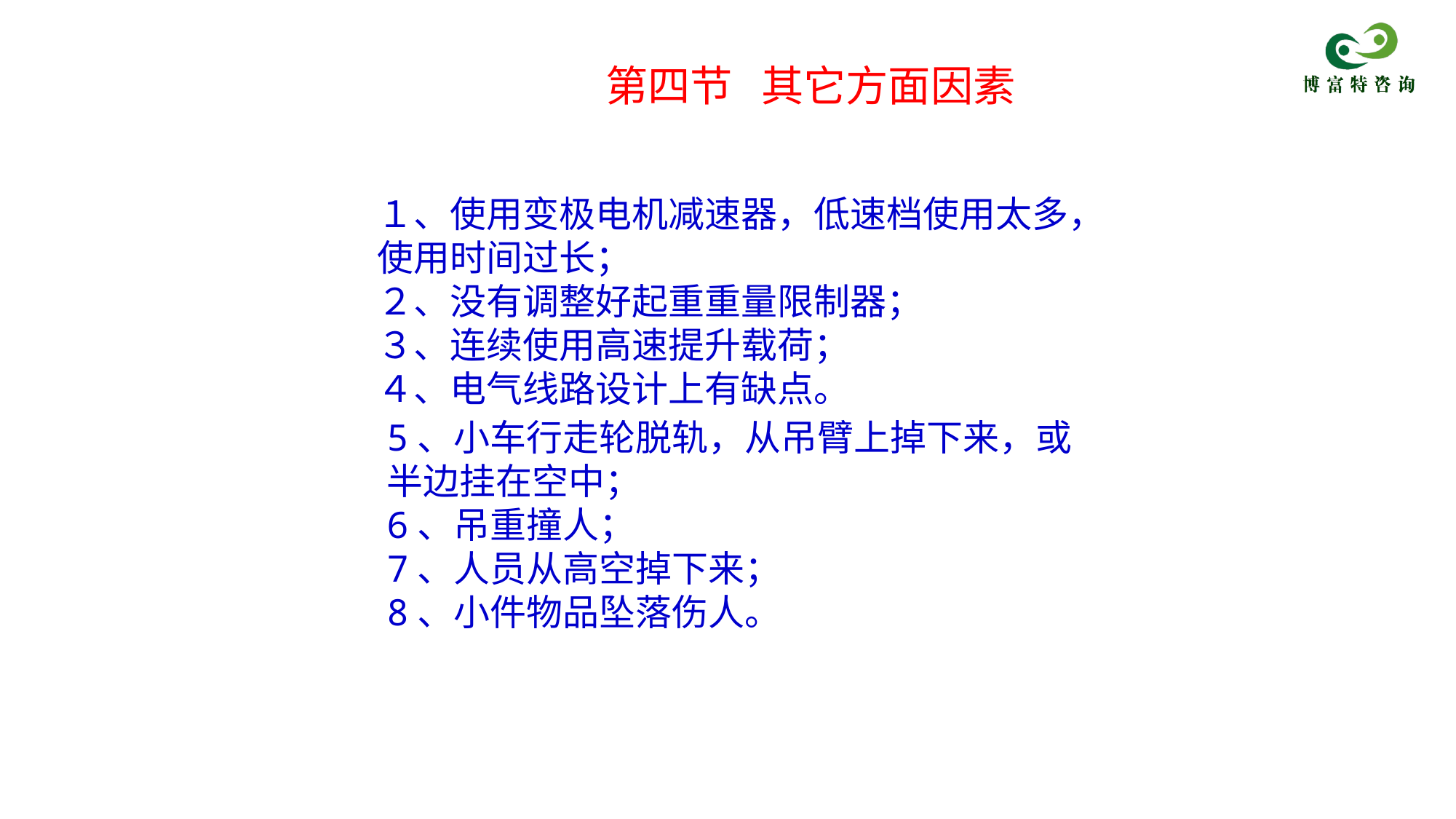

第四节   其它方面因素
１、使用变极电机减速器，低速档使用太多，使用时间过长；
２、没有调整好起重重量限制器；
３、连续使用高速提升载荷；
４、电气线路设计上有缺点。
5、小车行走轮脱轨，从吊臂上掉下来，或半边挂在空中；
6、吊重撞人；
7、人员从高空掉下来；
8、小件物品坠落伤人。